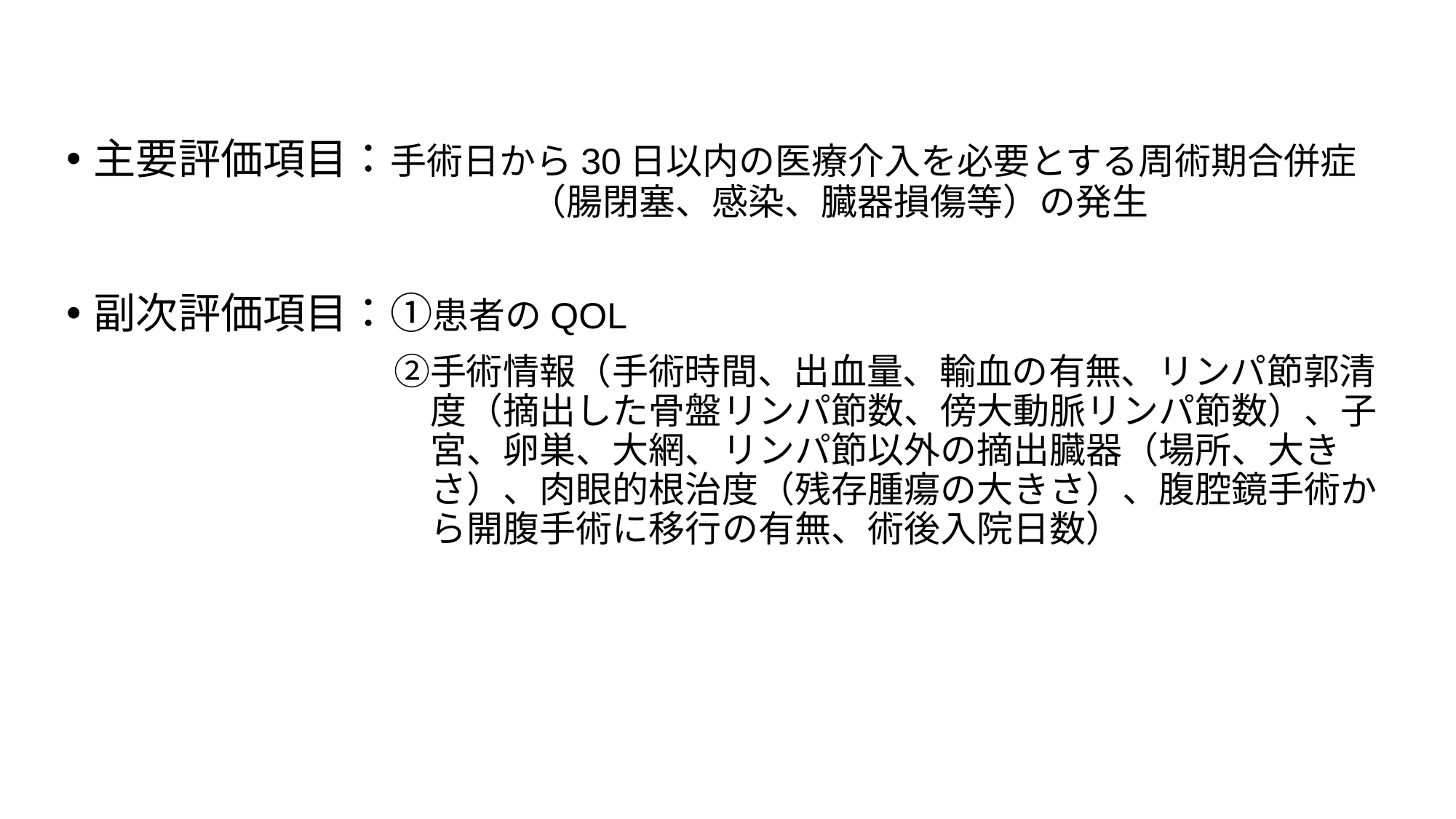

主要評価項目：手術日から30日以内の医療介入を必要とする周術期合併症				（腸閉塞、感染、臓器損傷等）の発生

副次評価項目：①患者のQOL
　　　　　　　　　②手術情報（手術時間、出血量、輸血の有無、リンパ節郭清度（摘出した骨盤リンパ節数、傍大動脈リンパ節数）、子宮、卵巣、大網、リンパ節以外の摘出臓器（場所、大きさ）、肉眼的根治度（残存腫瘍の大きさ）、腹腔鏡手術から開腹手術に移行の有無、術後入院日数）